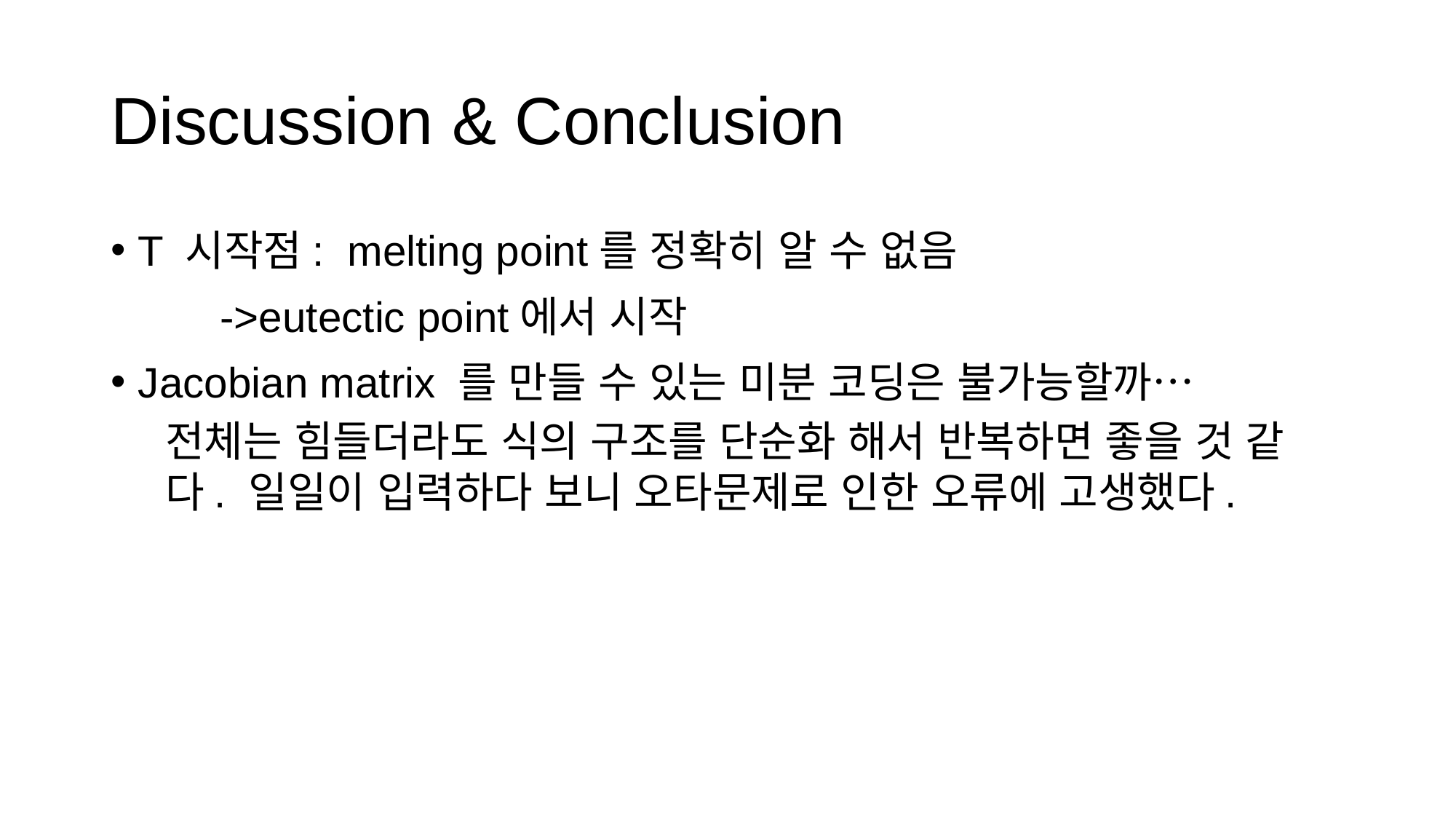

# Discussion & Conclusion
T 시작점:  melting point를 정확히 알 수 없음
	->eutectic point에서 시작
Jacobian matrix 를 만들 수 있는 미분 코딩은 불가능할까…
전체는 힘들더라도 식의 구조를 단순화 해서 반복하면 좋을 것 같다. 일일이 입력하다 보니 오타문제로 인한 오류에 고생했다.